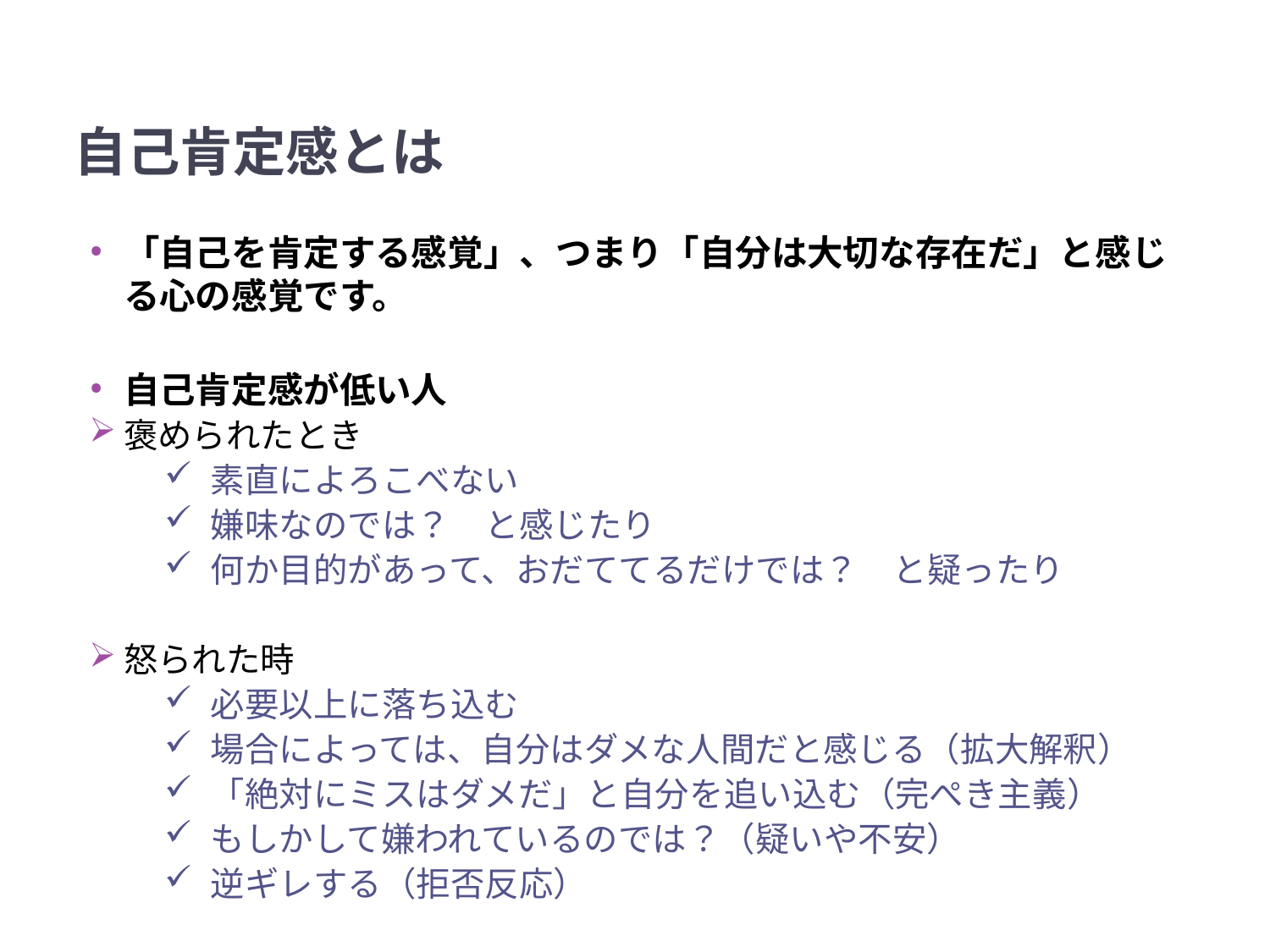

# 自己肯定感とは
「自己を肯定する感覚」、つまり「自分は大切な存在だ」と感じる心の感覚です。

自己肯定感が低い人
褒められたとき
素直によろこべない
嫌味なのでは？　と感じたり
何か目的があって、おだててるだけでは？　と疑ったり

怒られた時
必要以上に落ち込む
場合によっては、自分はダメな人間だと感じる（拡大解釈）
「絶対にミスはダメだ」と自分を追い込む（完ぺき主義）
もしかして嫌われているのでは？（疑いや不安）
逆ギレする（拒否反応）